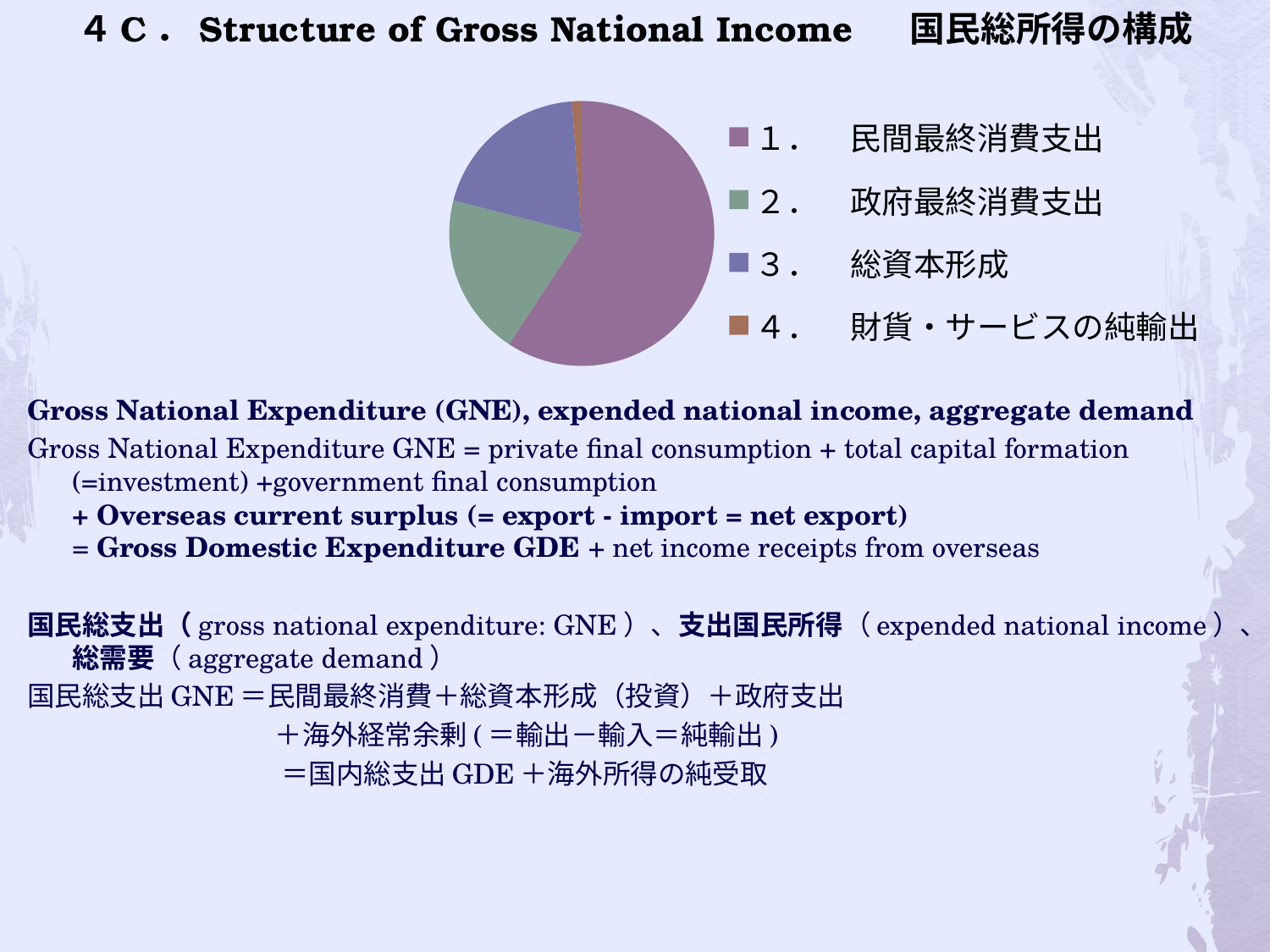

# ４C．Structure of Gross National Income    国民総所得の構成

### Chart

| Category |  |  |
|---|---|---|
| １．　民間最終消費支出 | 285439.0 | 59.247587869146344 |
| ２．　政府最終消費支出 | 95306.8 | 19.78250346843699 |
| ３．　総資本形成 | 95264.2 | 19.77366113349603 |
| ４．　財貨・サービスの純輸出 | 5763.3 | 1.1962682855750382 |
Gross National Expenditure (GNE), expended national income, aggregate demand
Gross National Expenditure GNE = private final consumption + total capital formation (=investment) +government final consumption
+ Overseas current surplus (= export - import = net export)
= Gross Domestic Expenditure GDE + net income receipts from overseas

国民総支出（gross national expenditure: GNE）、支出国民所得（expended national income）、総需要（aggregate demand）
国民総支出GNE＝民間最終消費＋総資本形成（投資）＋政府支出
　　　　　　　　　＋海外経常余剰(＝輸出－輸入＝純輸出)
　　　　　　　　　 ＝国内総支出GDE＋海外所得の純受取